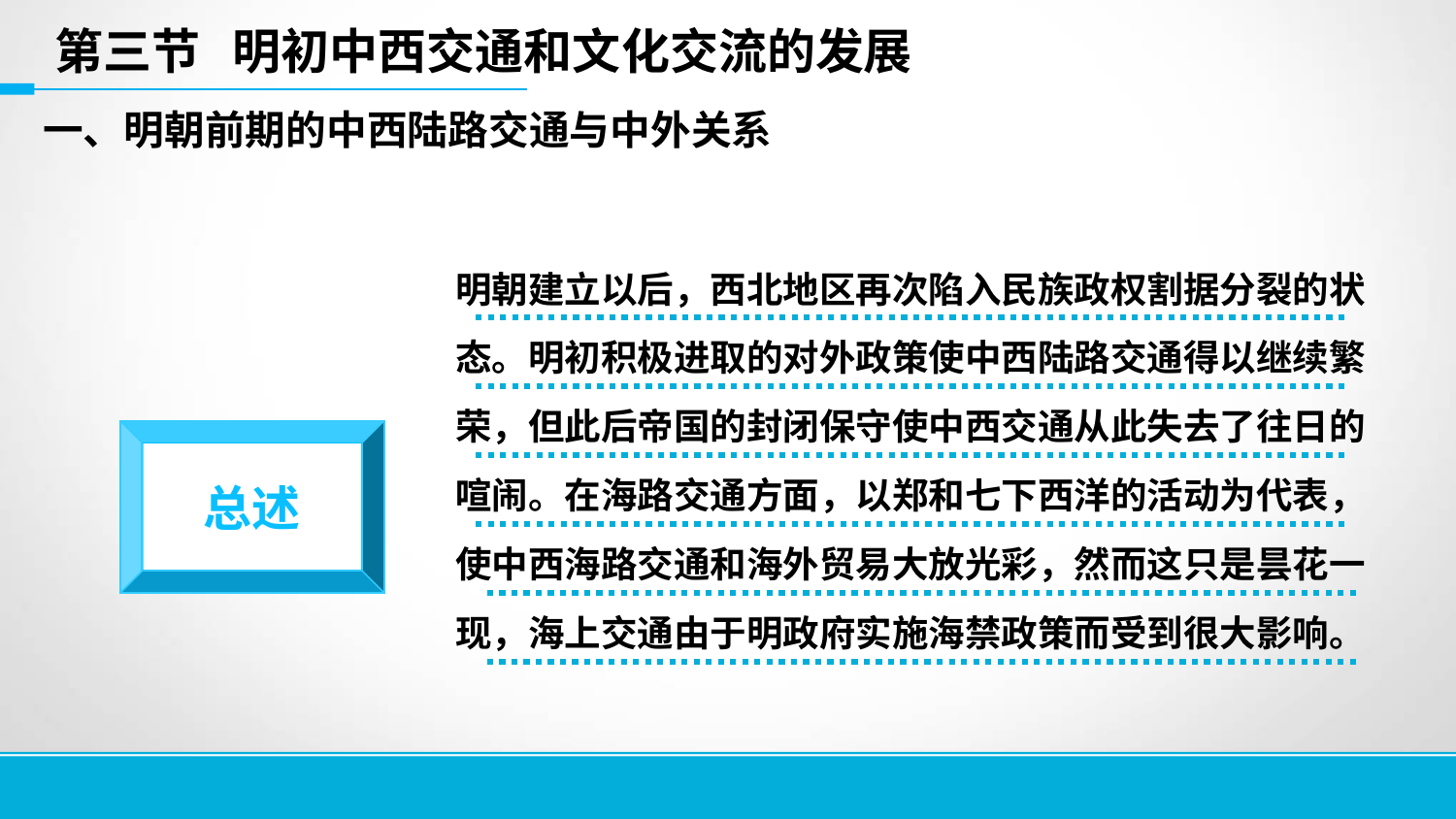

第三节   明初中西交通和文化交流的发展

一、明朝前期的中西陆路交通与中外关系
明朝建立以后，西北地区再次陷入民族政权割据分裂的状态。明初积极进取的对外政策使中西陆路交通得以继续繁荣，但此后帝国的封闭保守使中西交通从此失去了往日的喧闹。在海路交通方面，以郑和七下西洋的活动为代表，使中西海路交通和海外贸易大放光彩，然而这只是昙花一现，海上交通由于明政府实施海禁政策而受到很大影响。

总述
14
14